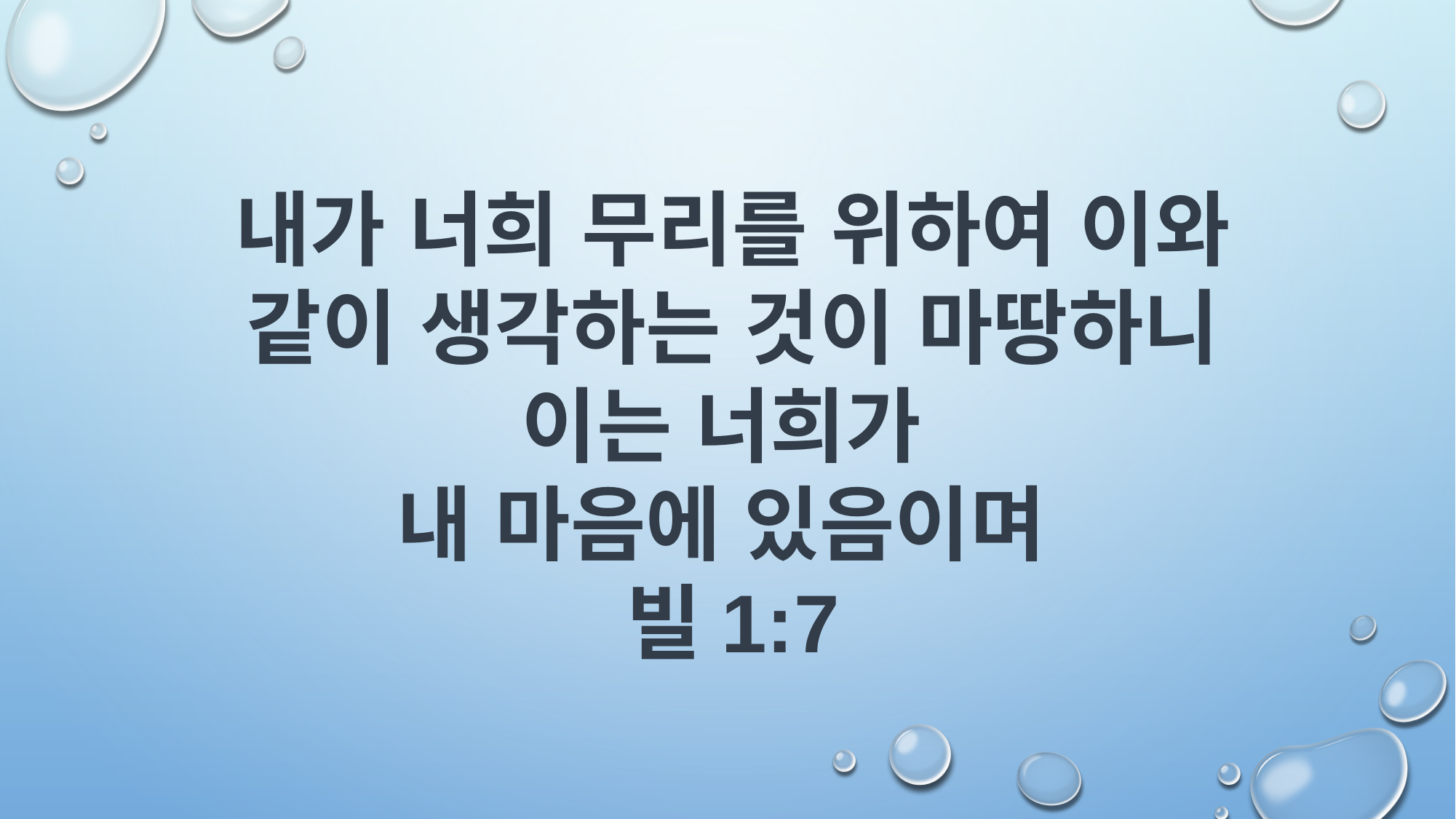

내가 너희 무리를 위하여 이와 같이 생각하는 것이 마땅하니 이는 너희가
내 마음에 있음이며
빌1:7